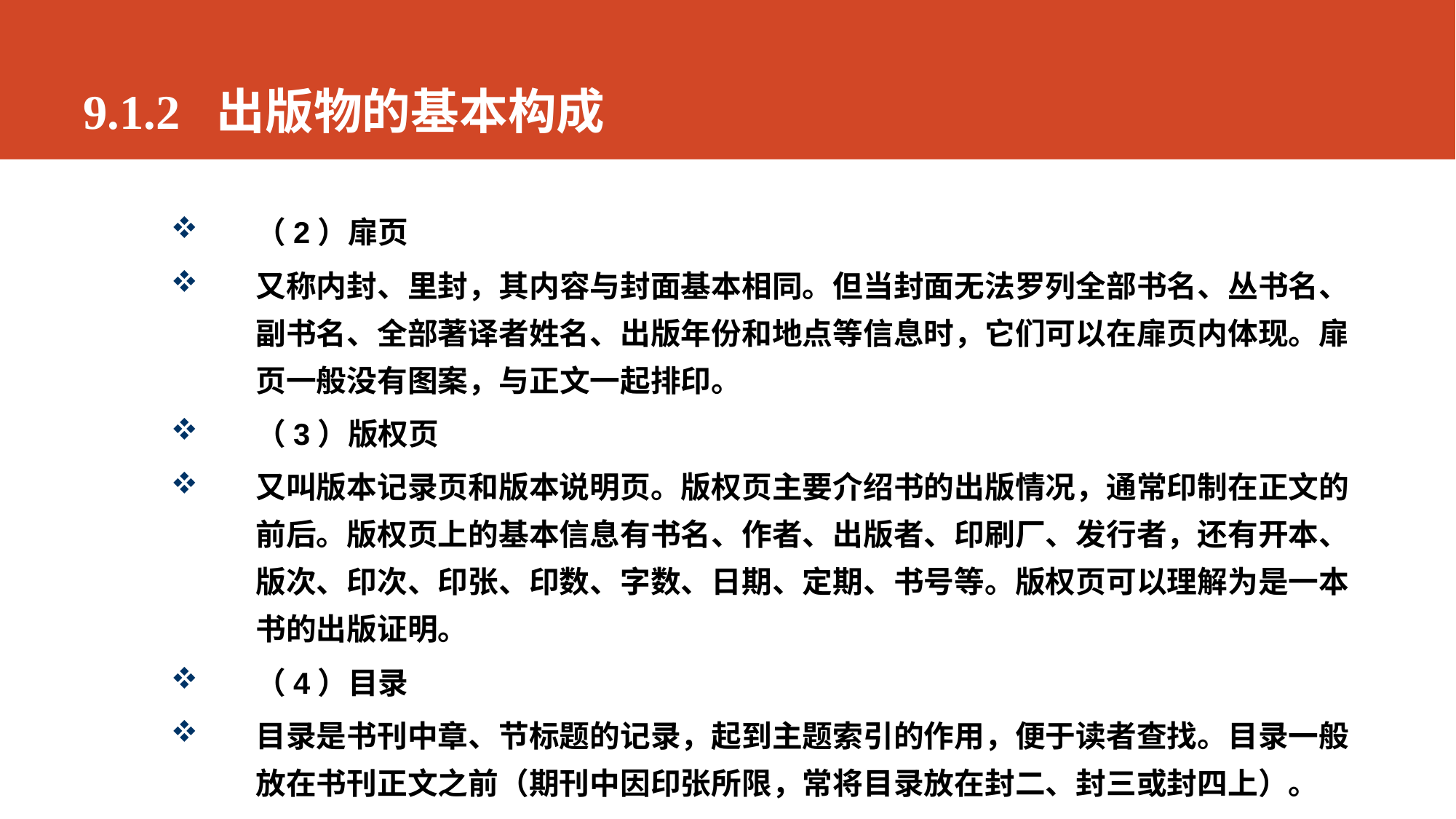

# 9.1.2  出版物的基本构成
（2）扉页
又称内封、里封，其内容与封面基本相同。但当封面无法罗列全部书名、丛书名、副书名、全部著译者姓名、出版年份和地点等信息时，它们可以在扉页内体现。扉页一般没有图案，与正文一起排印。
（3）版权页
又叫版本记录页和版本说明页。版权页主要介绍书的出版情况，通常印制在正文的前后。版权页上的基本信息有书名、作者、出版者、印刷厂、发行者，还有开本、版次、印次、印张、印数、字数、日期、定期、书号等。版权页可以理解为是一本书的出版证明。
（4）目录
目录是书刊中章、节标题的记录，起到主题索引的作用，便于读者查找。目录一般放在书刊正文之前（期刊中因印张所限，常将目录放在封二、封三或封四上）。